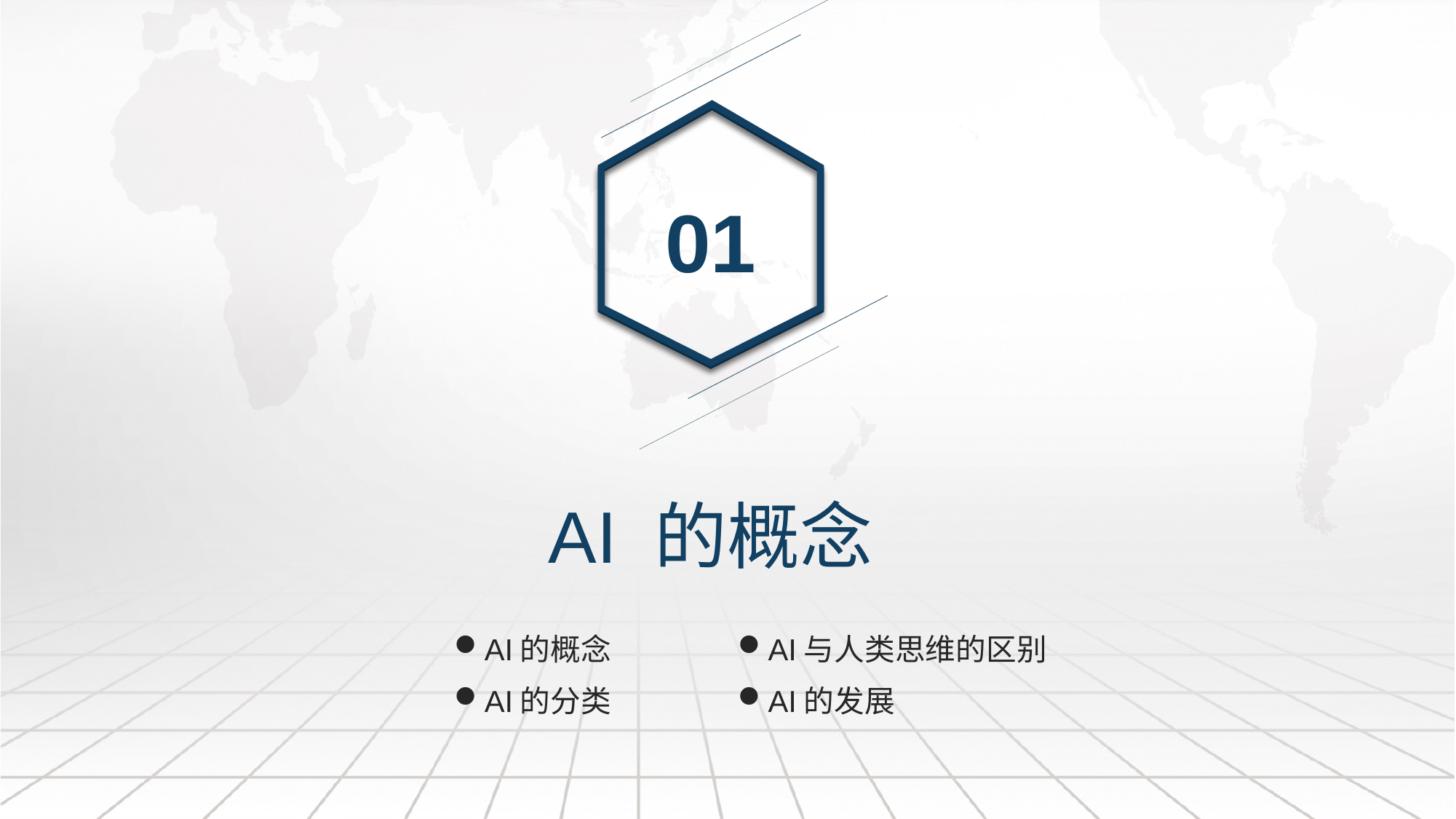

01
AI 的概念
AI与人类思维的区别
AI的概念
AI的分类

AI的发展